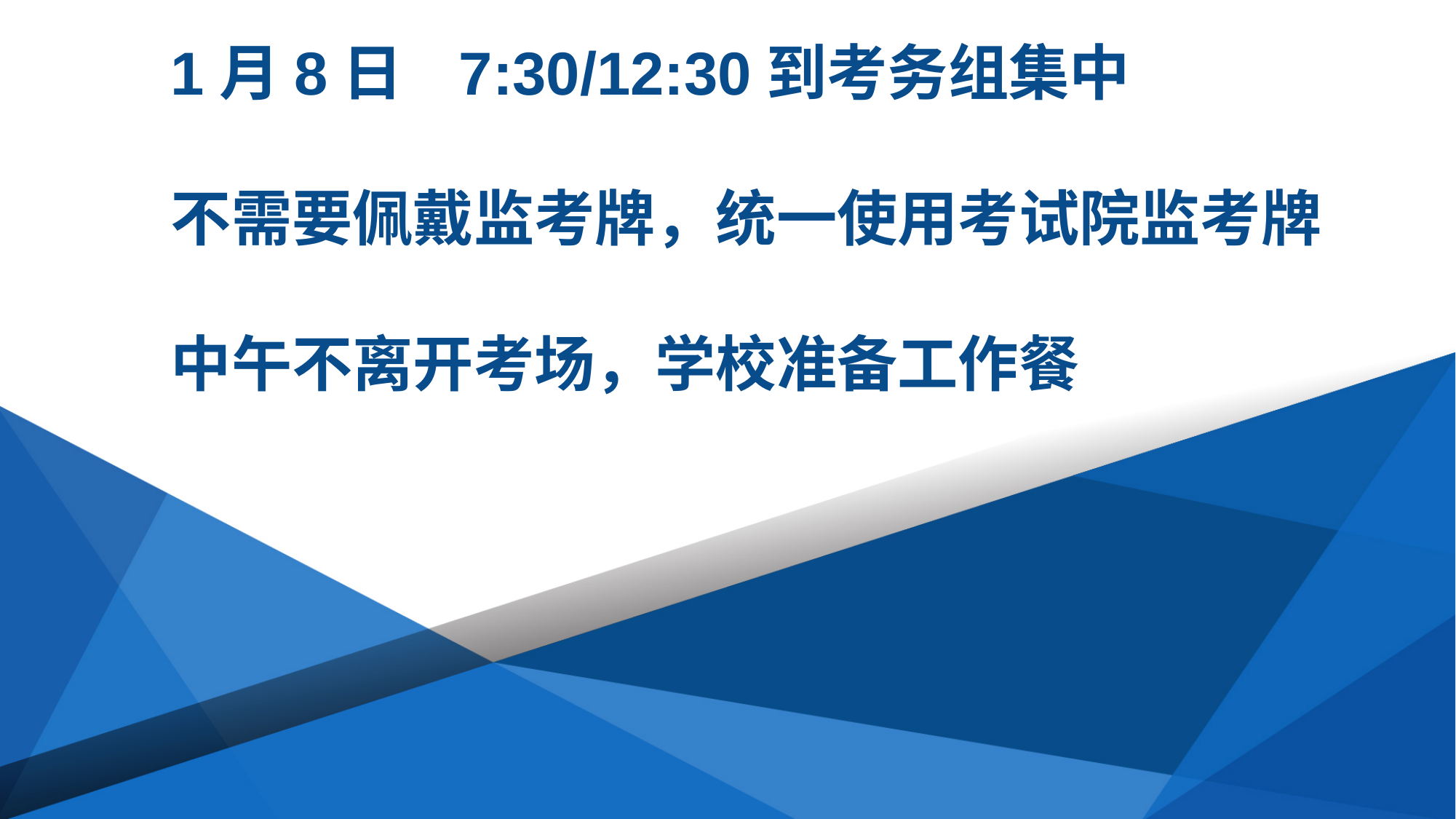

1月8日   7:30/12:30到考务组集中

不需要佩戴监考牌，统一使用考试院监考牌

中午不离开考场，学校准备工作餐